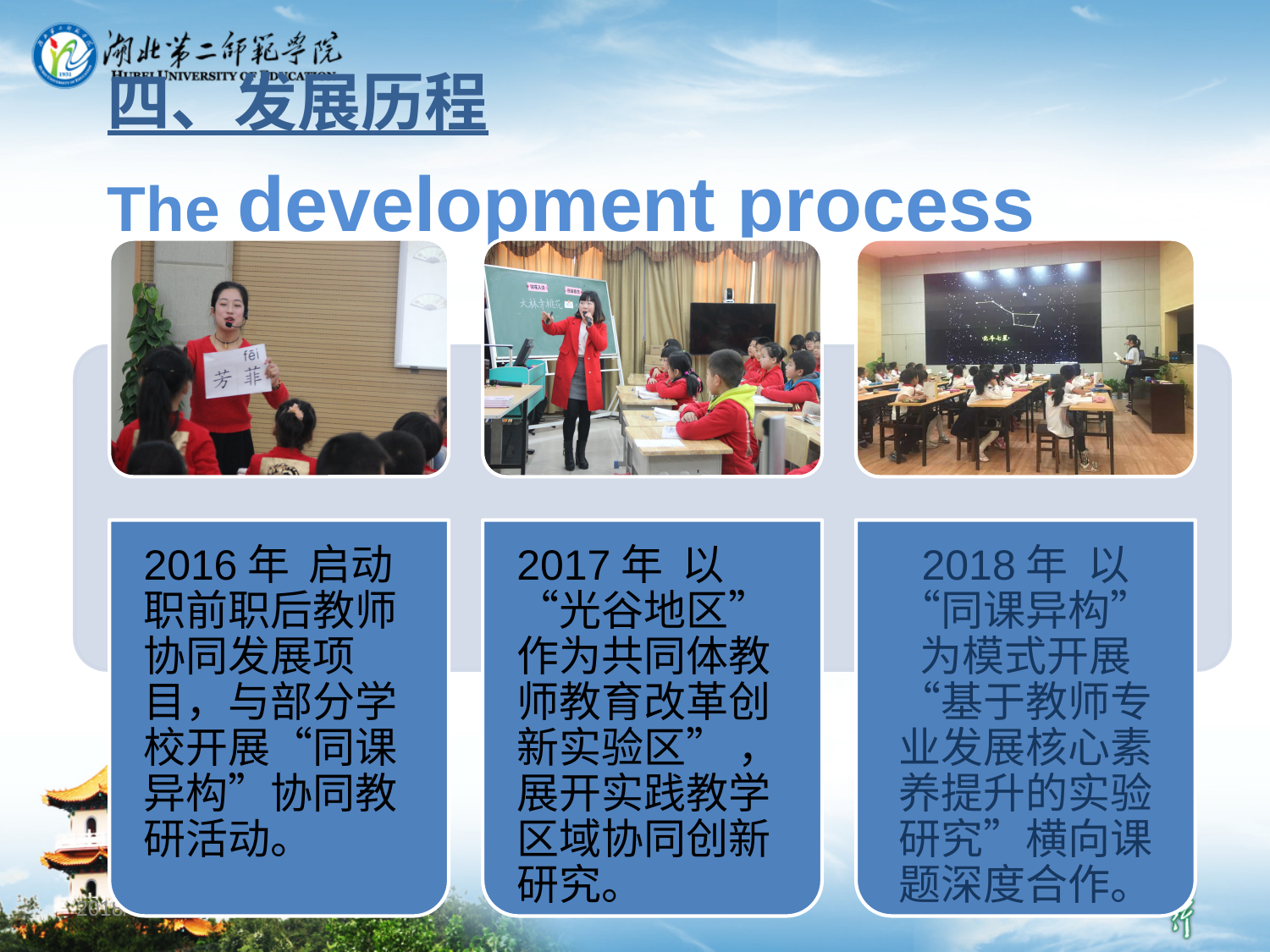

四、发展历程
The development process
2016年  启动职前职后教师协同发展项目，与部分学校开展“同课异构”协同教研活动。
2017年  以“光谷地区” 作为共同体教师教育改革创新实验区” ，展开实践教学区域协同创新研究。
2018年  以“同课异构”为模式开展“基于教师专业发展核心素养提升的实验研究”横向课题深度合作。

2018/6/9